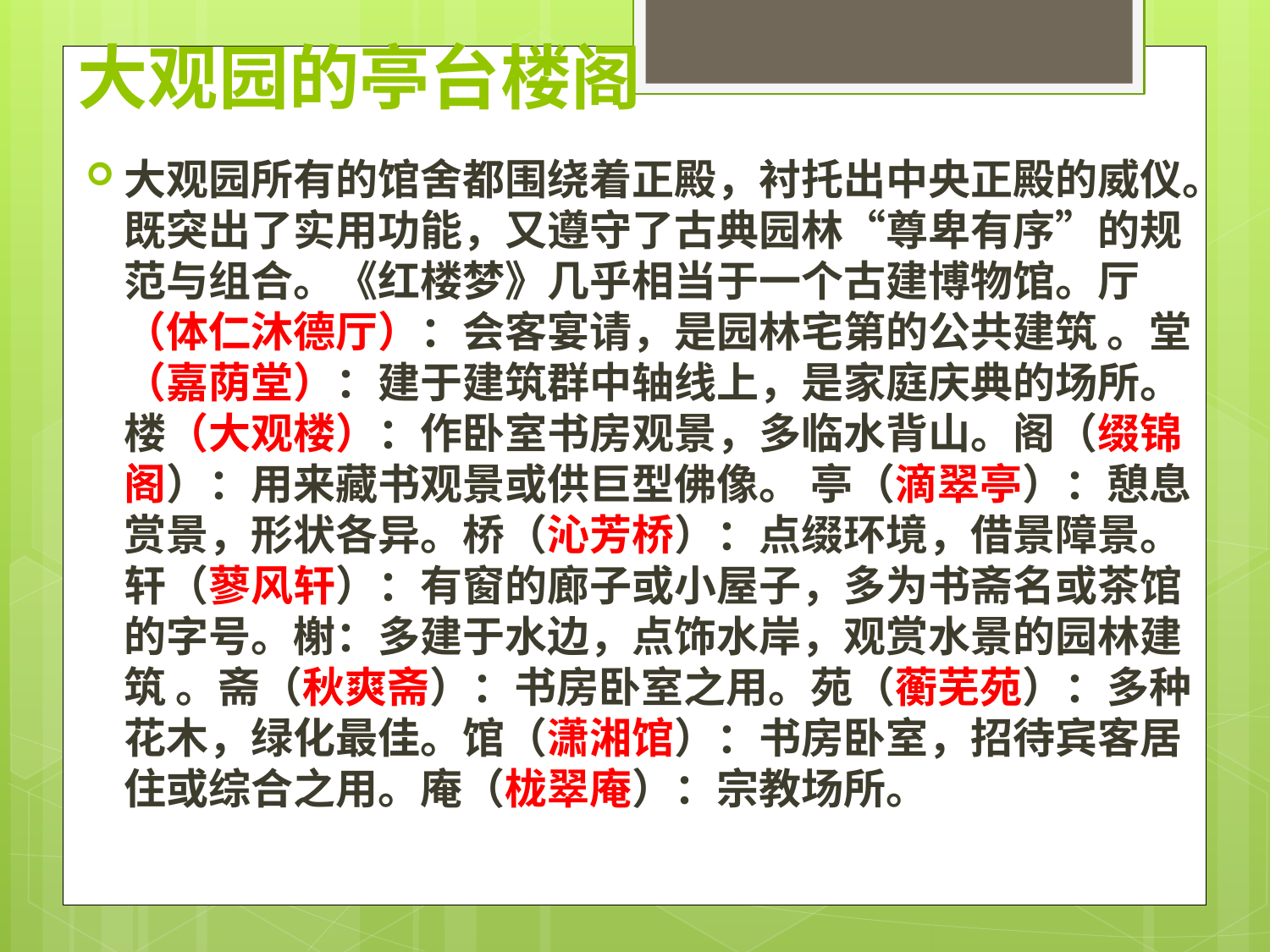

# 大观园的亭台楼阁
大观园所有的馆舍都围绕着正殿，衬托出中央正殿的威仪。既突出了实用功能，又遵守了古典园林“尊卑有序”的规范与组合。《红楼梦》几乎相当于一个古建博物馆。厅（体仁沐德厅）：会客宴请，是园林宅第的公共建筑 。堂（嘉荫堂）：建于建筑群中轴线上，是家庭庆典的场所。楼（大观楼）：作卧室书房观景，多临水背山。阁（缀锦阁）：用来藏书观景或供巨型佛像。 亭（滴翠亭）：憩息赏景，形状各异。桥（沁芳桥）：点缀环境，借景障景。轩（蓼风轩）：有窗的廊子或小屋子，多为书斋名或茶馆的字号。榭：多建于水边，点饰水岸，观赏水景的园林建筑 。斋（秋爽斋）：书房卧室之用。苑（蘅芜苑）：多种花木，绿化最佳。馆（潇湘馆）：书房卧室，招待宾客居住或综合之用。庵（栊翠庵）：宗教场所。